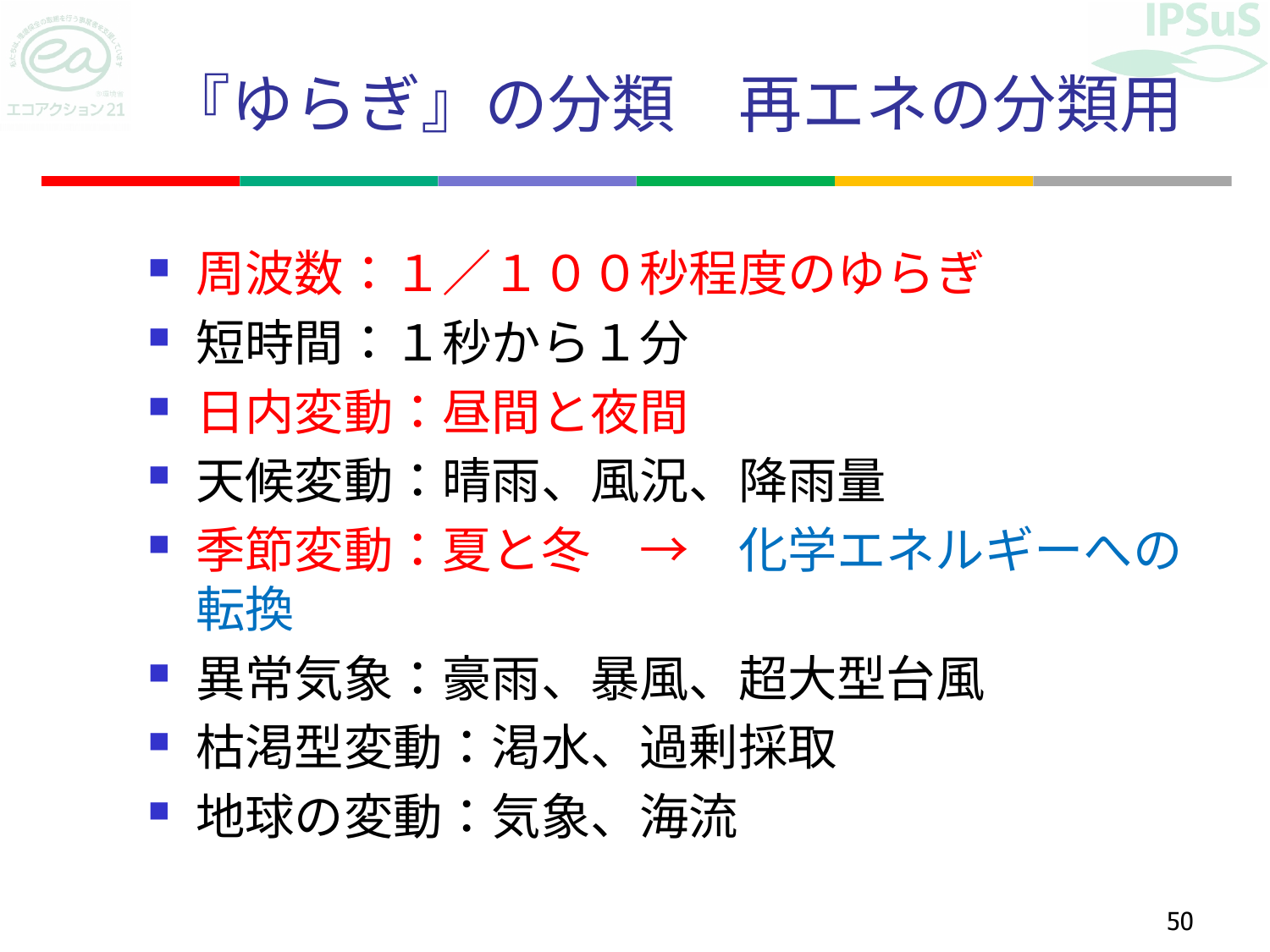

# 『ゆらぎ』の分類　再エネの分類用

周波数：１／１００秒程度のゆらぎ
短時間：１秒から１分
日内変動：昼間と夜間
天候変動：晴雨、風況、降雨量
季節変動：夏と冬　→　化学エネルギーへの転換
異常気象：豪雨、暴風、超大型台風
枯渇型変動：渇水、過剰採取
地球の変動：気象、海流

50